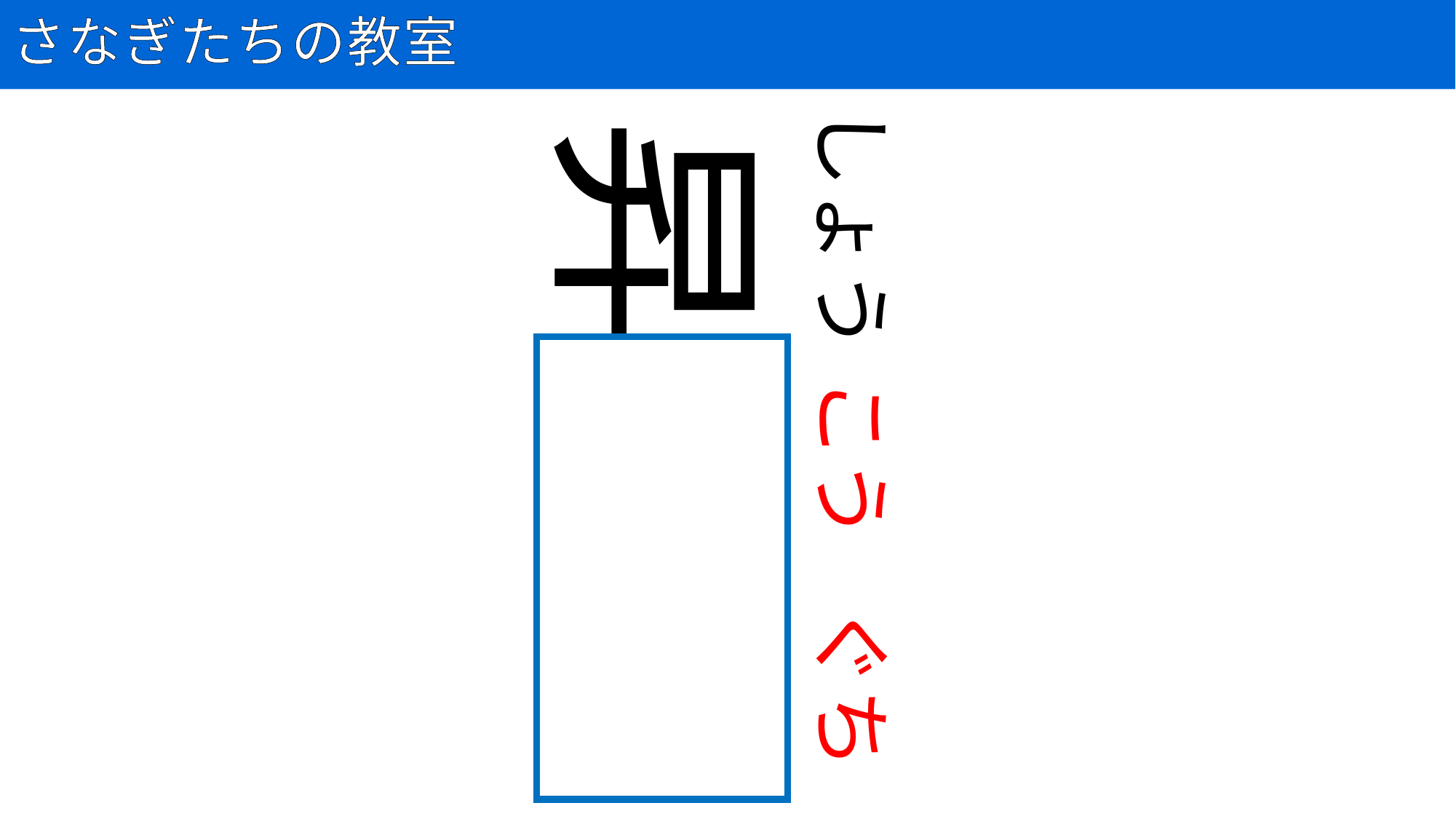

# さなぎたちの教室
15
しょう
昇降口

こう
ぐち